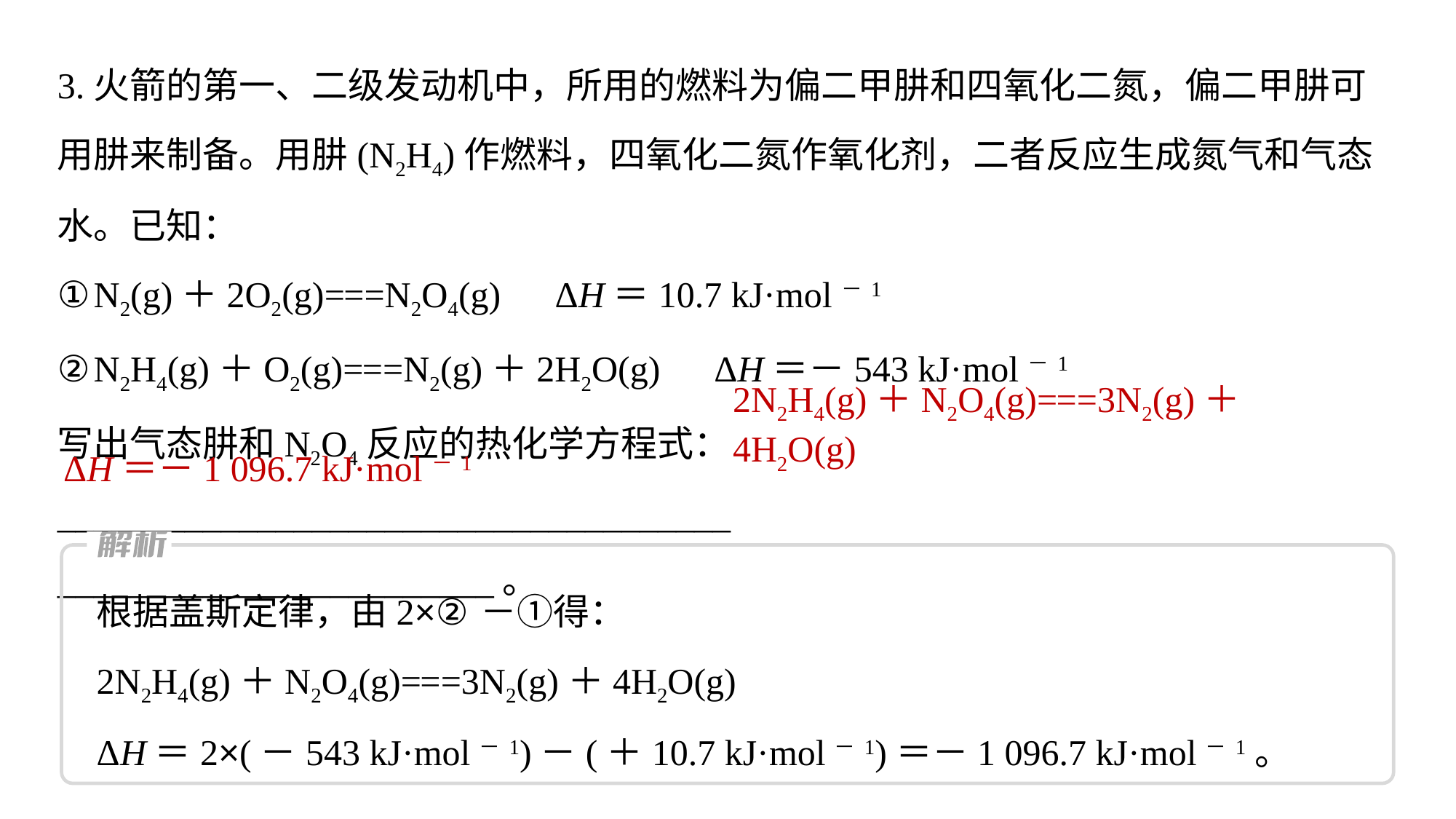

3.火箭的第一、二级发动机中，所用的燃料为偏二甲肼和四氧化二氮，偏二甲肼可用肼来制备。用肼(N2H4)作燃料，四氧化二氮作氧化剂，二者反应生成氮气和气态水。已知：
①N2(g)＋2O2(g)===N2O4(g)　ΔH＝10.7 kJ·mol－1
②N2H4(g)＋O2(g)===N2(g)＋2H2O(g)　ΔH＝－543 kJ·mol－1
写出气态肼和N2O4反应的热化学方程式：_____________________________________
________________________。
2N2H4(g)＋N2O4(g)===3N2(g)＋4H2O(g)
ΔH＝－1 096.7 kJ·mol－1

根据盖斯定律，由2×②－①得：
2N2H4(g)＋N2O4(g)===3N2(g)＋4H2O(g)
ΔH＝2×(－543 kJ·mol－1)－(＋10.7 kJ·mol－1)＝－1 096.7 kJ·mol－1。